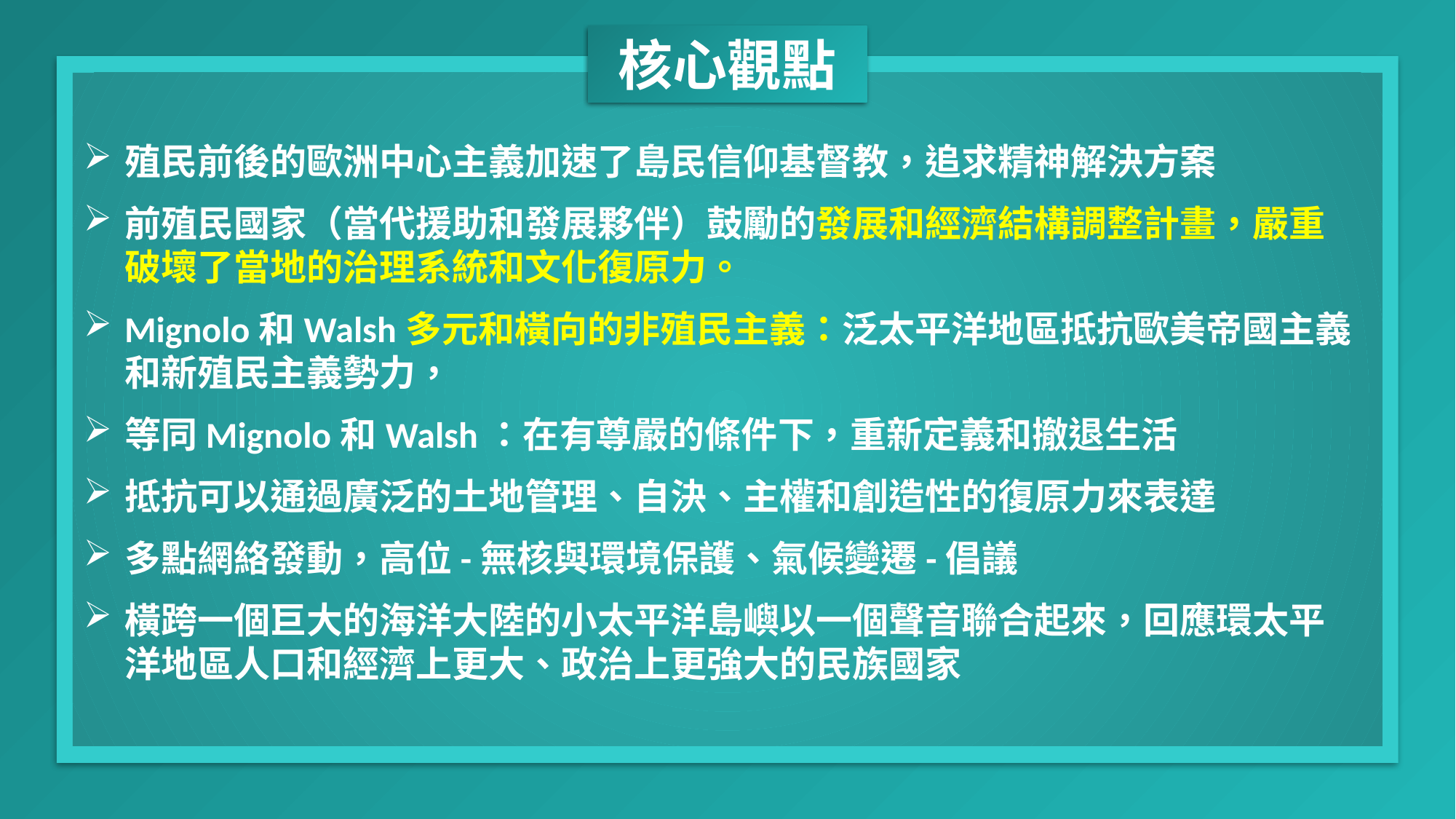

核心觀點

殖民前後的歐洲中心主義加速了島民信仰基督教，追求精神解決方案
前殖民國家（當代援助和發展夥伴）鼓勵的發展和經濟結構調整計畫，嚴重破壞了當地的治理系統和文化復原力。
Mignolo和Walsh多元和橫向的非殖民主義：泛太平洋地區抵抗歐美帝國主義和新殖民主義勢力，
等同Mignolo和Walsh：在有尊嚴的條件下，重新定義和撤退生活
抵抗可以通過廣泛的土地管理、自決、主權和創造性的復原力來表達
多點網絡發動，高位-無核與環境保護、氣候變遷-倡議
橫跨一個巨大的海洋大陸的小太平洋島嶼以一個聲音聯合起來，回應環太平洋地區人口和經濟上更大、政治上更強大的民族國家